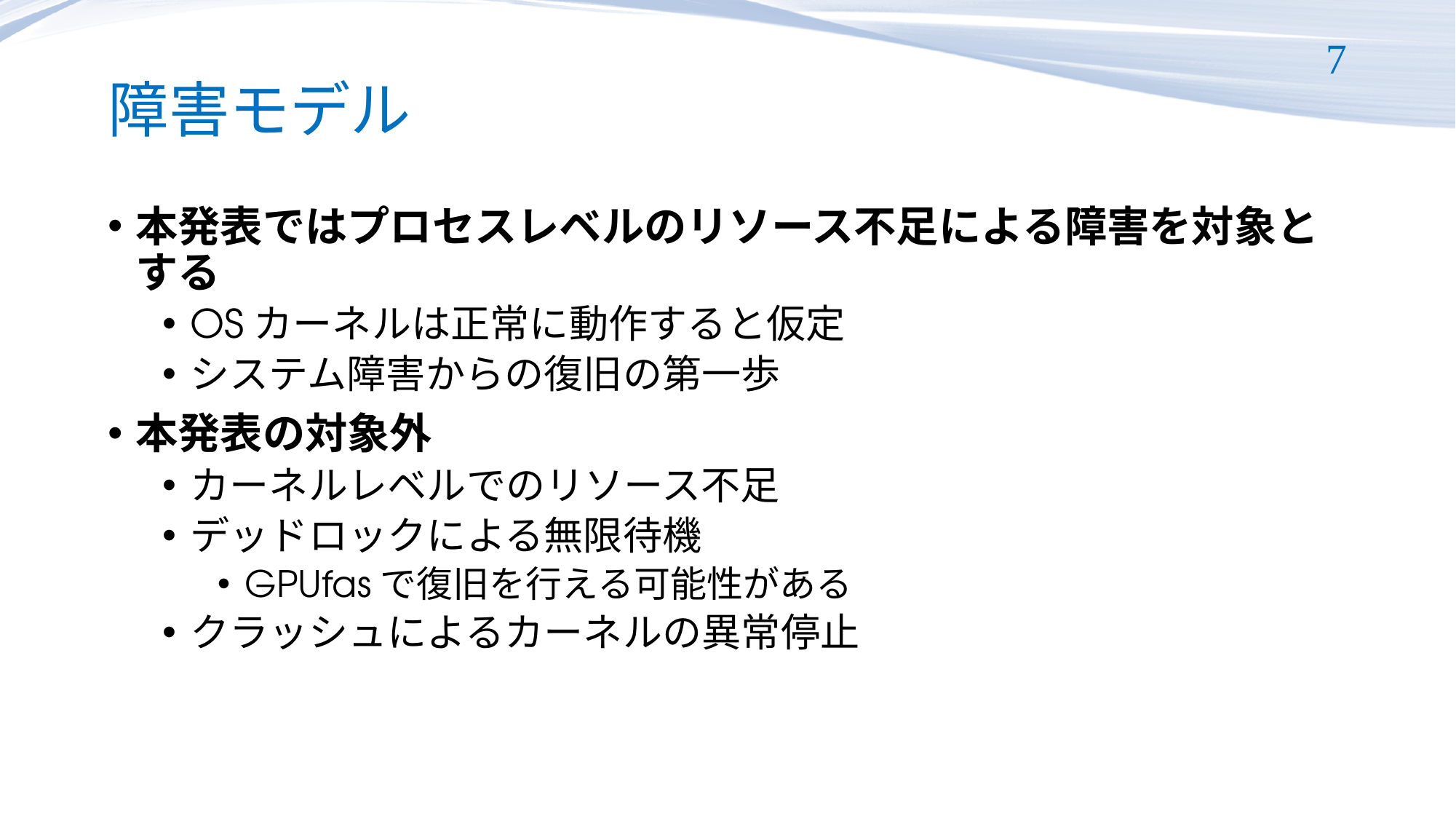

# 障害モデル
7
本発表ではプロセスレベルのリソース不足による障害を対象とする
OSカーネルは正常に動作すると仮定
システム障害からの復旧の第一歩
本発表の対象外
カーネルレベルでのリソース不足
デッドロックによる無限待機
GPUfasで復旧を行える可能性がある
クラッシュによるカーネルの異常停止